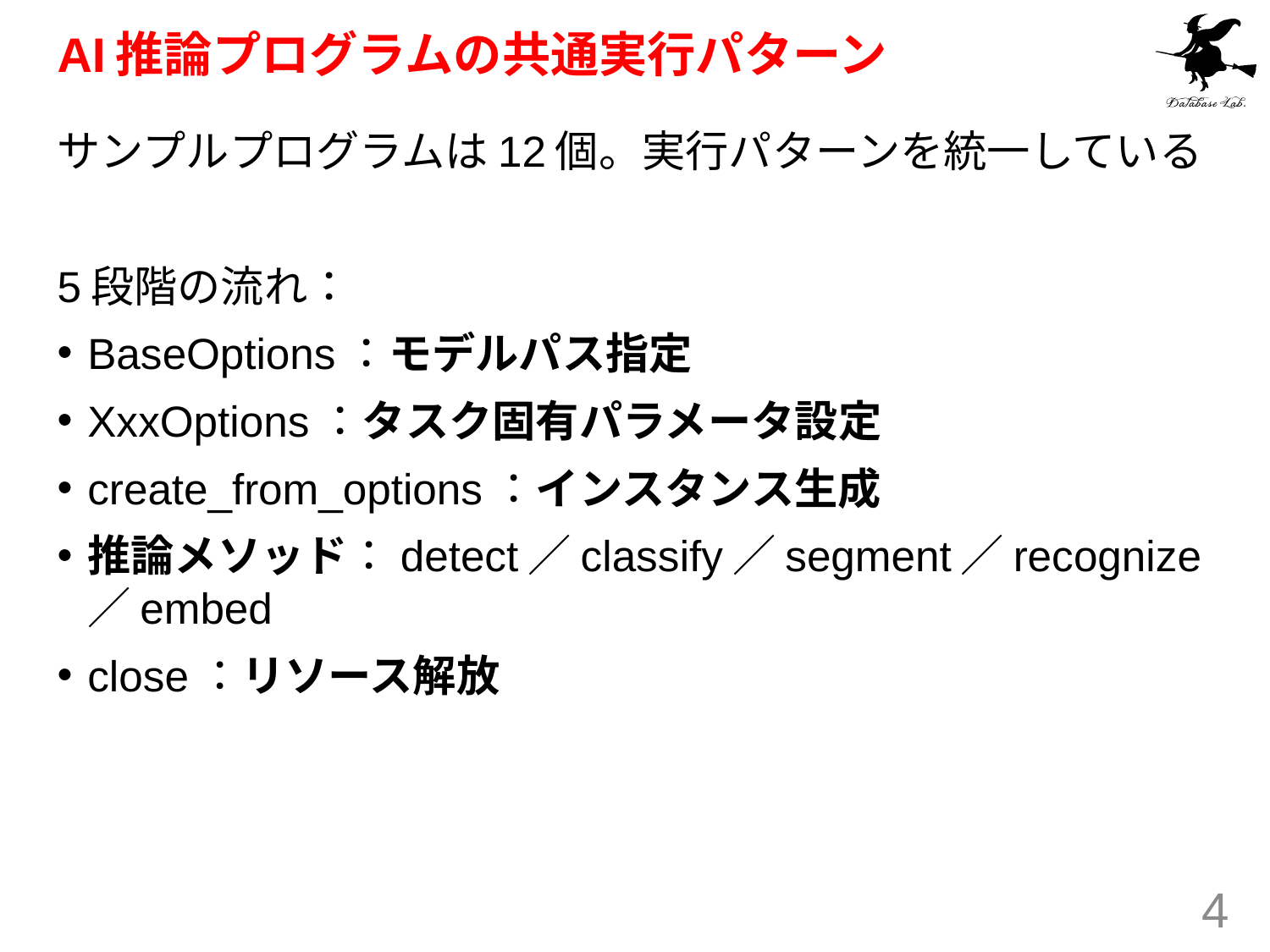

# AI推論プログラムの共通実行パターン
サンプルプログラムは12個。実行パターンを統一している

5段階の流れ：
BaseOptions：モデルパス指定
XxxOptions：タスク固有パラメータ設定
create_from_options：インスタンス生成
推論メソッド：detect／classify／segment／recognize／embed
close：リソース解放

4